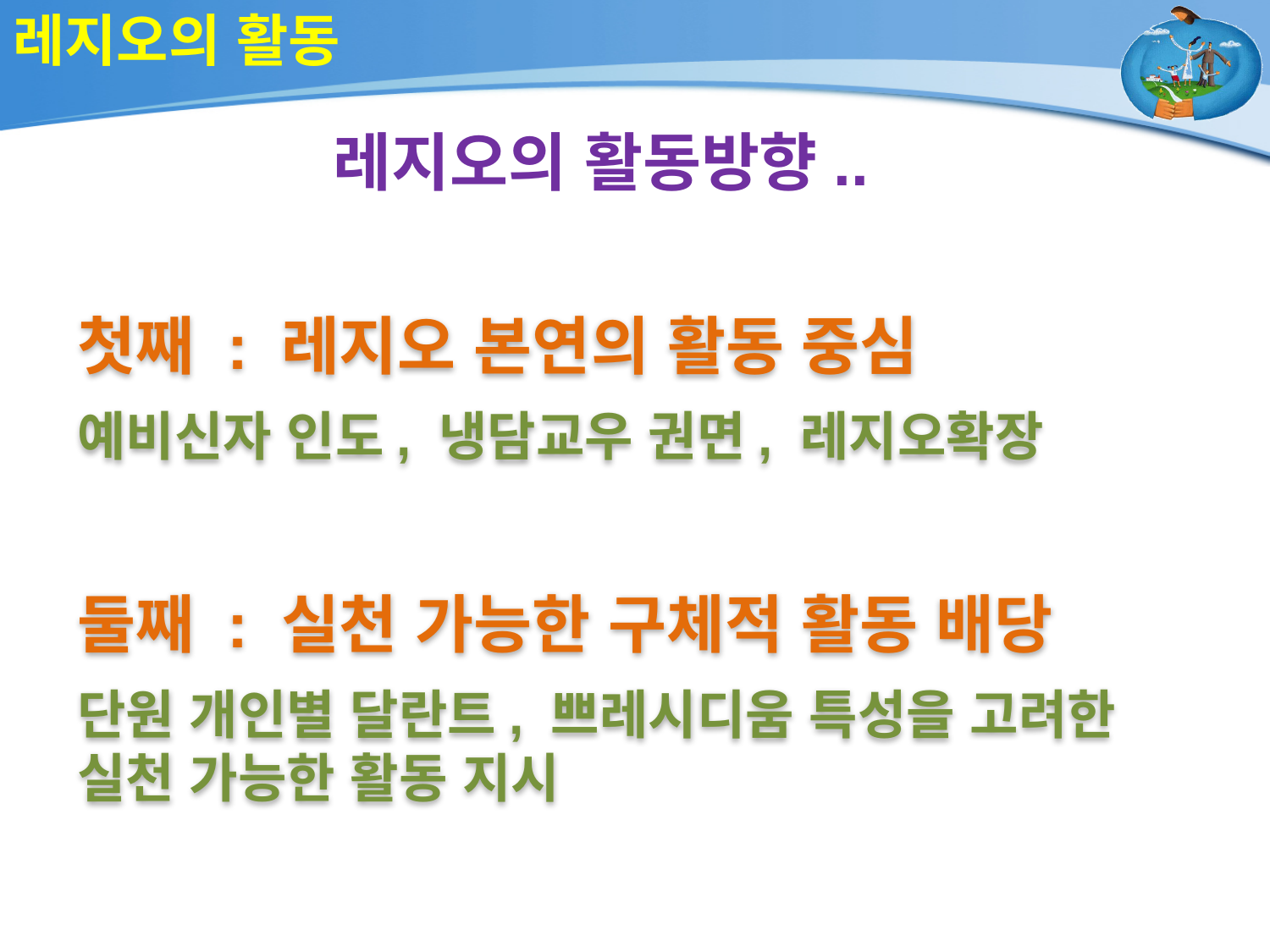

# 레지오의 활동
레지오의 활동방향..
첫째 : 레지오 본연의 활동 중심
예비신자 인도, 냉담교우 권면, 레지오확장
둘째 : 실천 가능한 구체적 활동 배당
단원 개인별 달란트, 쁘레시디움 특성을 고려한 실천 가능한 활동 지시